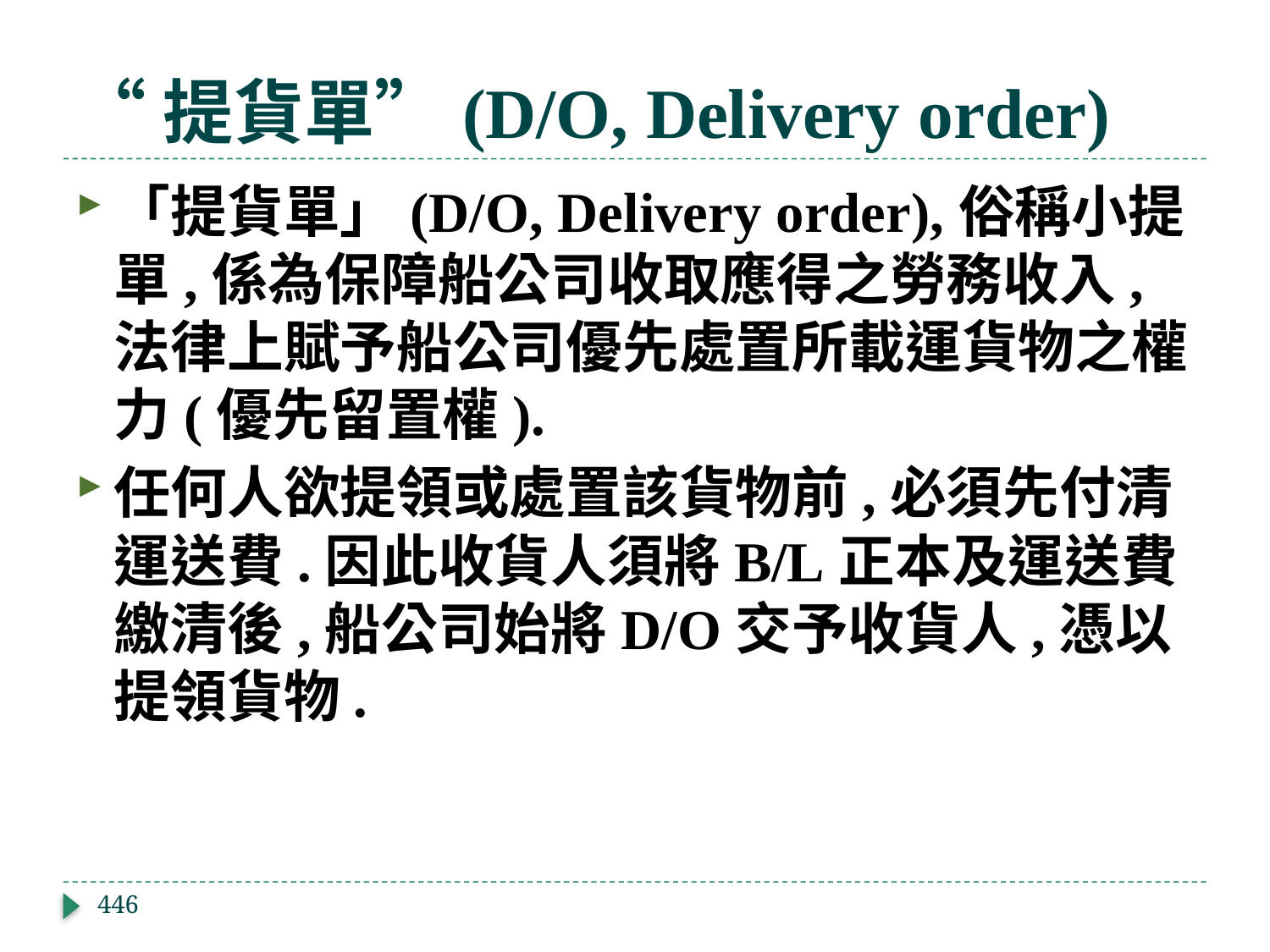

# “提貨單”(D/O, Delivery order)
「提貨單」(D/O, Delivery order),俗稱小提單,係為保障船公司收取應得之勞務收入,法律上賦予船公司優先處置所載運貨物之權力(優先留置權).
任何人欲提領或處置該貨物前,必須先付清運送費.因此收貨人須將B/L正本及運送費繳清後,船公司始將D/O交予收貨人,憑以提領貨物.
446